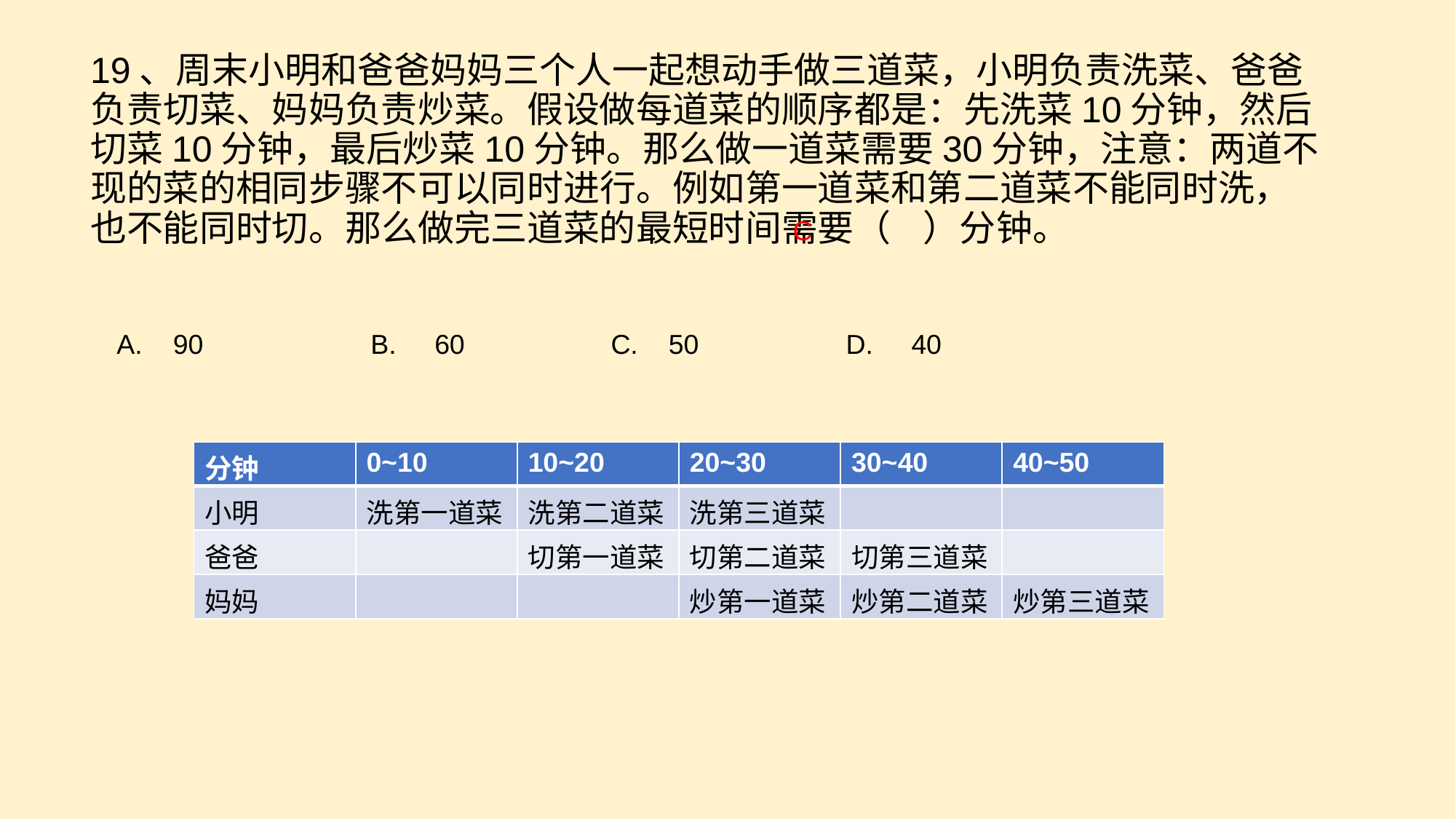

19、周末小明和爸爸妈妈三个人一起想动手做三道菜，小明负责洗菜、爸爸负责切菜、妈妈负责炒菜。假设做每道菜的顺序都是：先洗菜10分钟，然后切菜10分钟，最后炒菜10分钟。那么做一道菜需要30分钟，注意：两道不现的菜的相同步骤不可以同时进行。例如第一道菜和第二道菜不能同时洗，也不能同时切。那么做完三道菜的最短时间需要（    ）分钟。
C
A.    90
B.     60
C.    50
D.     40
| 分钟 | 0~10 | 10~20 | 20~30 | 30~40 | 40~50 |
| --- | --- | --- | --- | --- | --- |
| 小明 | 洗第一道菜 | 洗第二道菜 | 洗第三道菜 |  |  |
| 爸爸 |  | 切第一道菜 | 切第二道菜 | 切第三道菜 |  |
| 妈妈 |  |  | 炒第一道菜 | 炒第二道菜 | 炒第三道菜 |